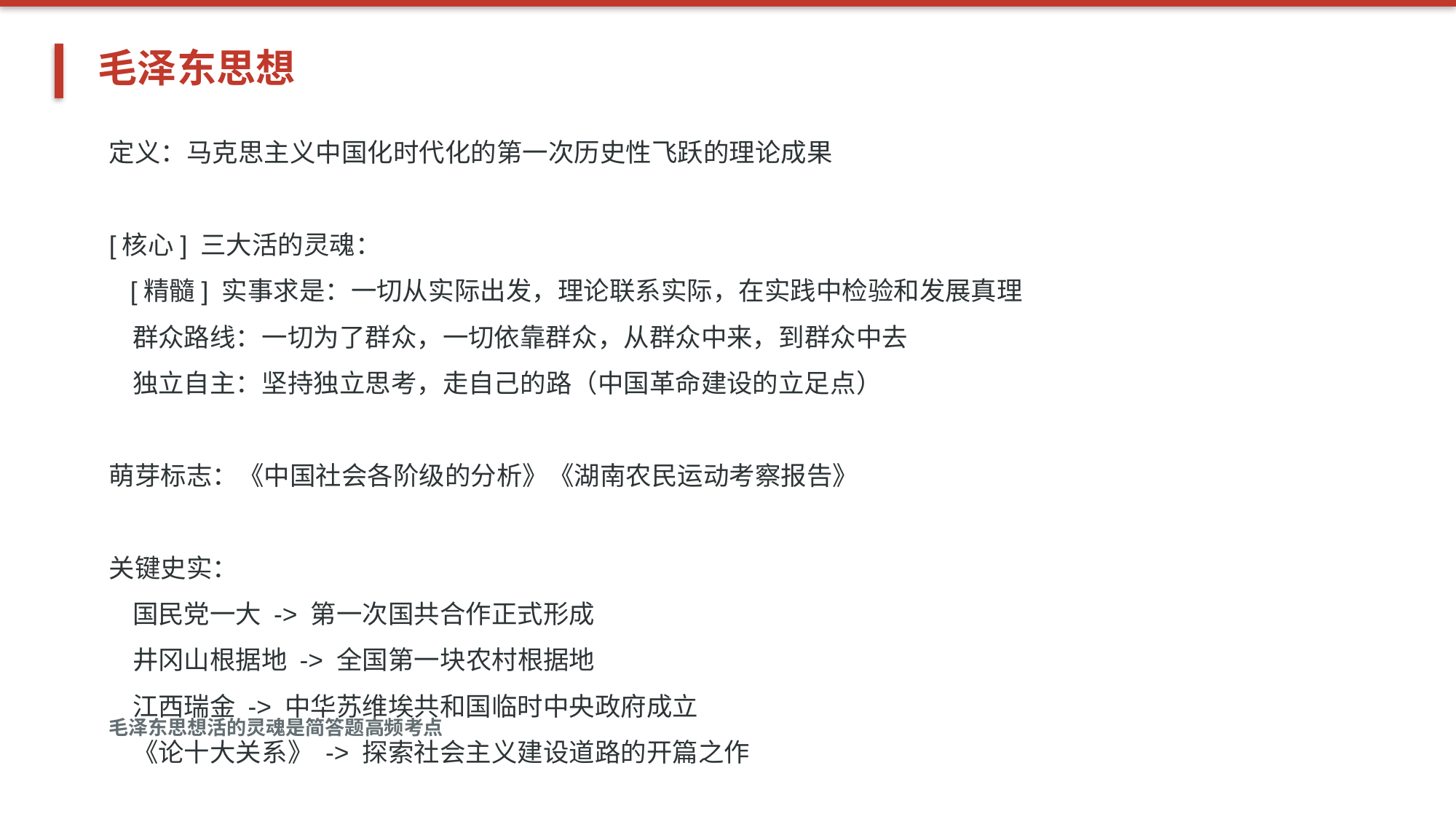

毛泽东思想

定义：马克思主义中国化时代化的第一次历史性飞跃的理论成果

[核心] 三大活的灵魂：
   [精髓] 实事求是：一切从实际出发，理论联系实际，在实践中检验和发展真理
   群众路线：一切为了群众，一切依靠群众，从群众中来，到群众中去
   独立自主：坚持独立思考，走自己的路（中国革命建设的立足点）

萌芽标志：《中国社会各阶级的分析》《湖南农民运动考察报告》

关键史实：
   国民党一大 -> 第一次国共合作正式形成
   井冈山根据地 -> 全国第一块农村根据地
   江西瑞金 -> 中华苏维埃共和国临时中央政府成立
   《论十大关系》 -> 探索社会主义建设道路的开篇之作
毛泽东思想活的灵魂是简答题高频考点